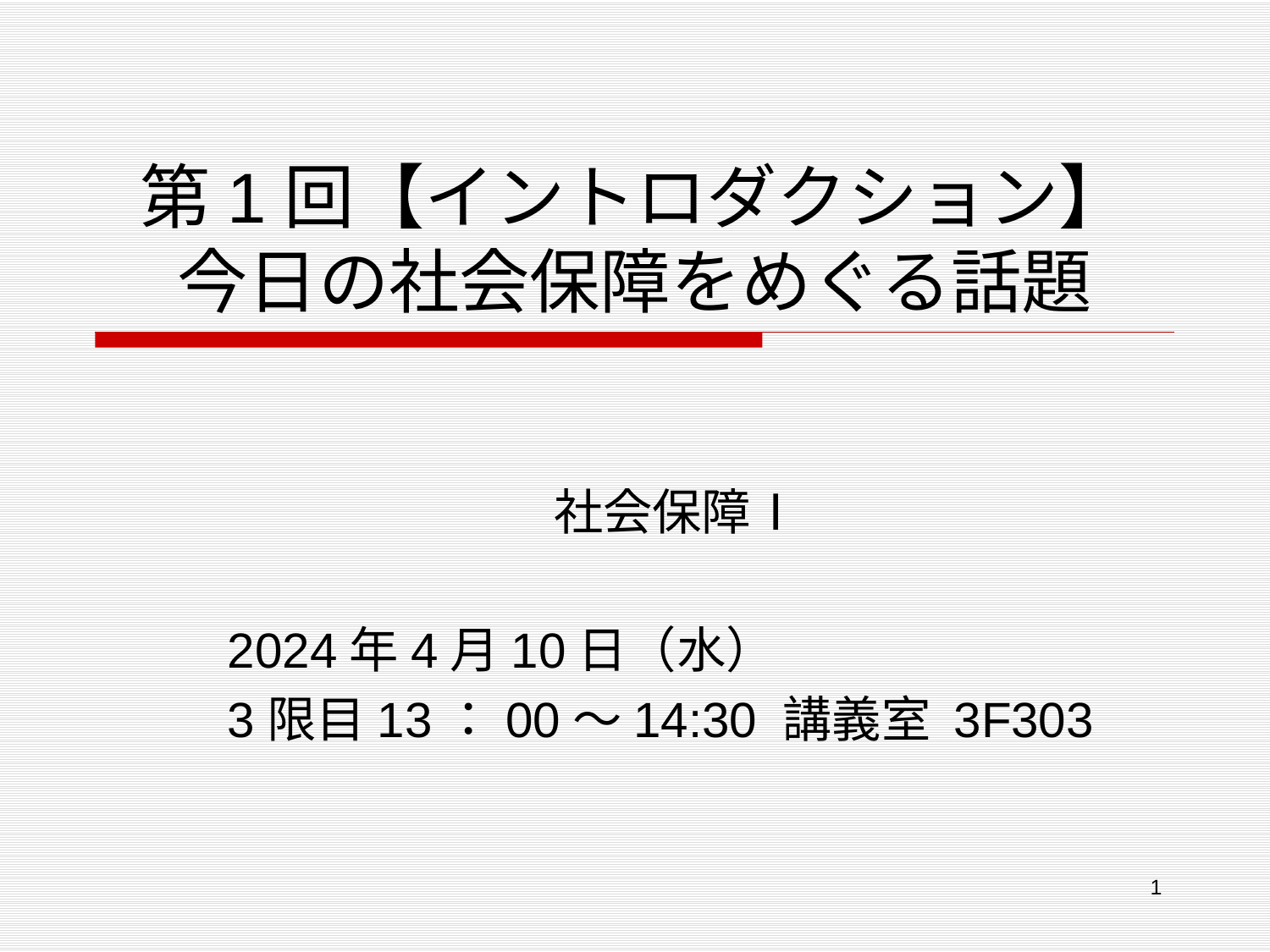

# 第1回【イントロダクション】 今日の社会保障をめぐる話題
社会保障Ⅰ

2024年4月10日（水）
3限目13：00～14:30 講義室 3F303

　　　       担当　原　俊彦（札幌市立大学）t.hara@scu.ac.jp

1